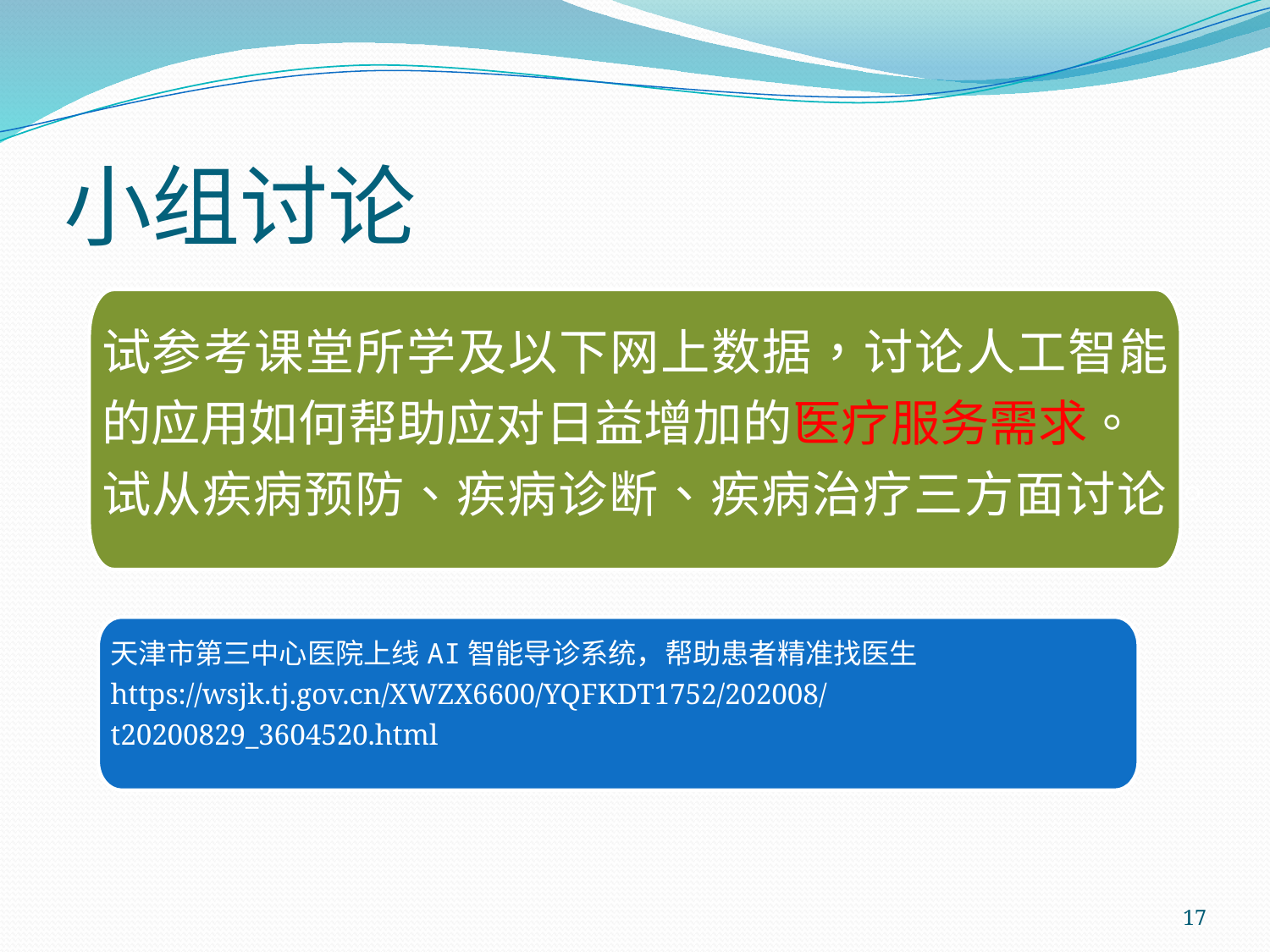

# 小组讨论

试参考课堂所学及以下网上数据，讨论人工智能的应用如何帮助应对日益增加的医疗服务需求。
试从疾病预防、疾病诊断、疾病治疗三方面讨论。

天津市第三中心医院上线AI智能导诊系统，帮助患者精准找医生
https://wsjk.tj.gov.cn/XWZX6600/YQFKDT1752/202008/t20200829_3604520.html

17